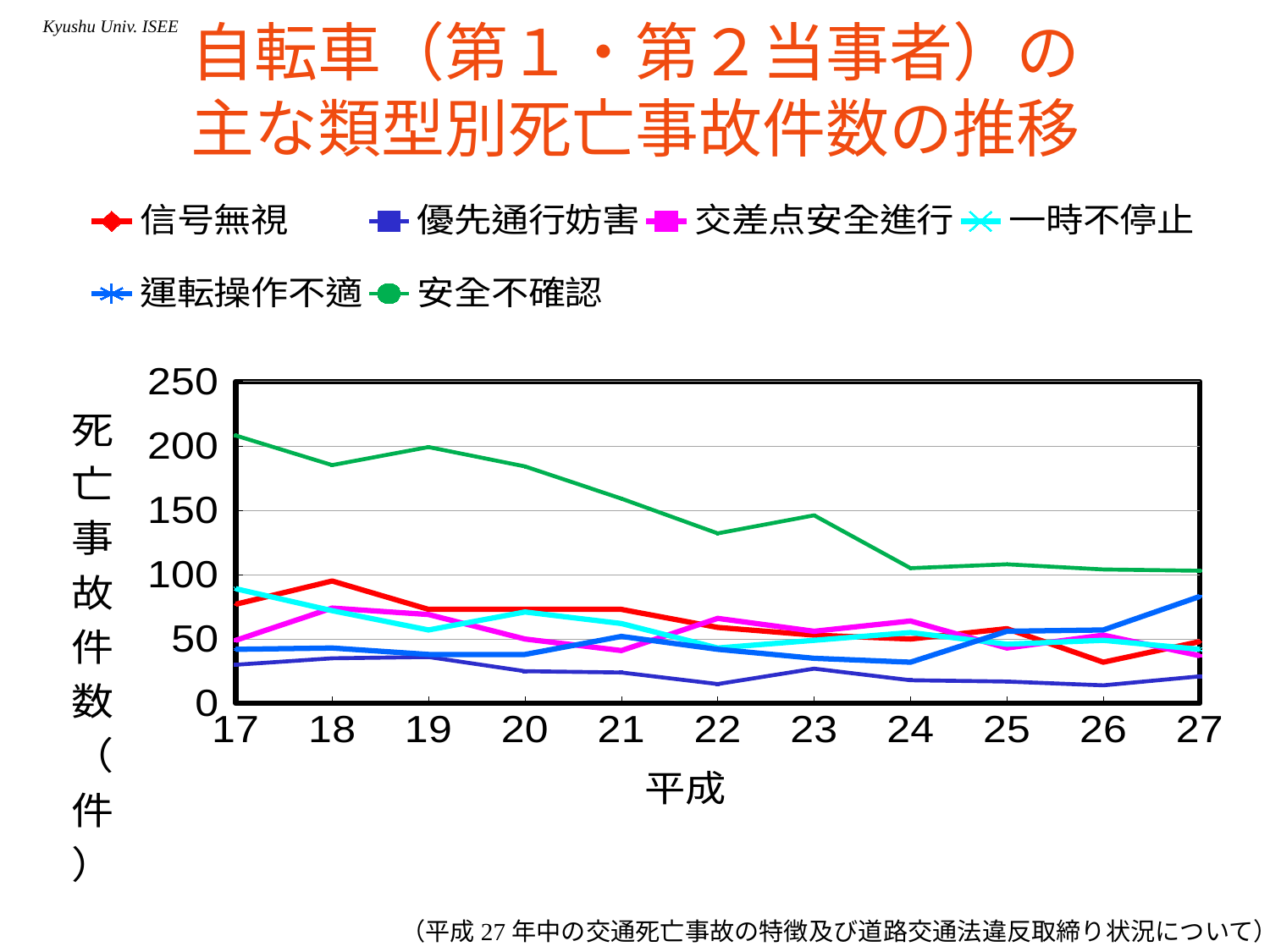

# 自転車（第１・第２当事者）の 主な類型別死亡事故件数の推移

### Chart

| Category | 信号無視 | 優先通行妨害 | 交差点安全進行 | 一時不停止 | 運転操作不適 | 安全不確認 |
|---|---|---|---|---|---|---|
| 17.0 | 77.0 | 30.0 | 49.0 | 89.0 | 42.0 | 208.0 |
| 18.0 | 95.0 | 35.0 | 74.0 | 72.0 | 43.0 | 185.0 |
| 19.0 | 73.0 | 36.0 | 69.0 | 57.0 | 38.0 | 199.0 |
| 20.0 | 73.0 | 25.0 | 50.0 | 71.0 | 38.0 | 184.0 |
| 21.0 | 73.0 | 24.0 | 41.0 | 62.0 | 52.0 | 159.0 |
| 22.0 | 59.0 | 15.0 | 66.0 | 43.0 | 42.0 | 132.0 |
| 23.0 | 53.0 | 27.0 | 56.0 | 49.0 | 35.0 | 146.0 |
| 24.0 | 50.0 | 18.0 | 64.0 | 55.0 | 32.0 | 105.0 |
| 25.0 | 58.0 | 17.0 | 43.0 | 46.0 | 56.0 | 108.0 |
| 26.0 | 32.0 | 14.0 | 53.0 | 49.0 | 57.0 | 104.0 |
| 27.0 | 48.0 | 21.0 | 37.0 | 42.0 | 83.0 | 103.0 |
（平成27年中の交通死亡事故の特徴及び道路交通法違反取締り状況について）